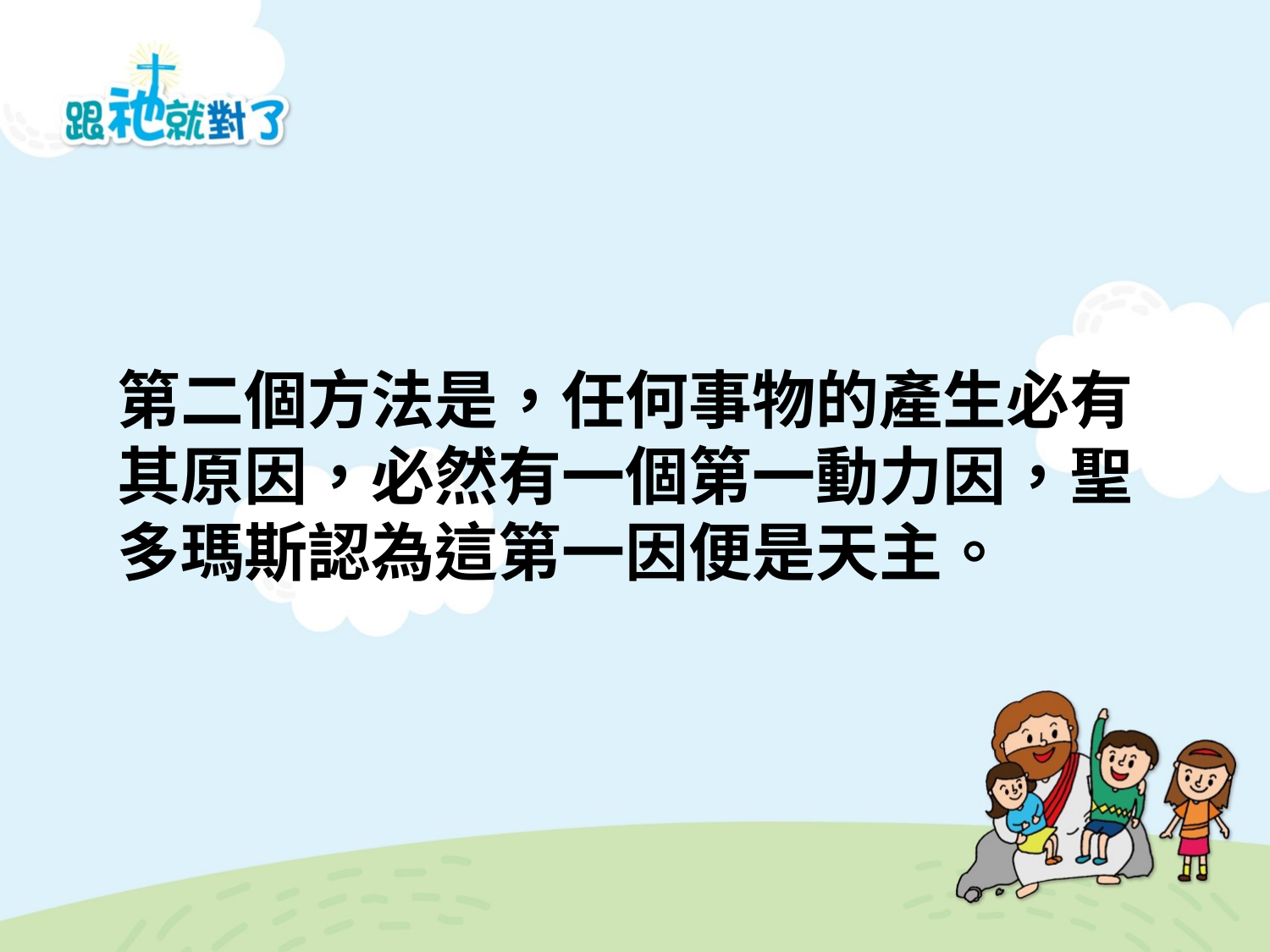

第二個方法是，任何事物的產生必有其原因，必然有一個第一動力因，聖多瑪斯認為這第一因便是天主。